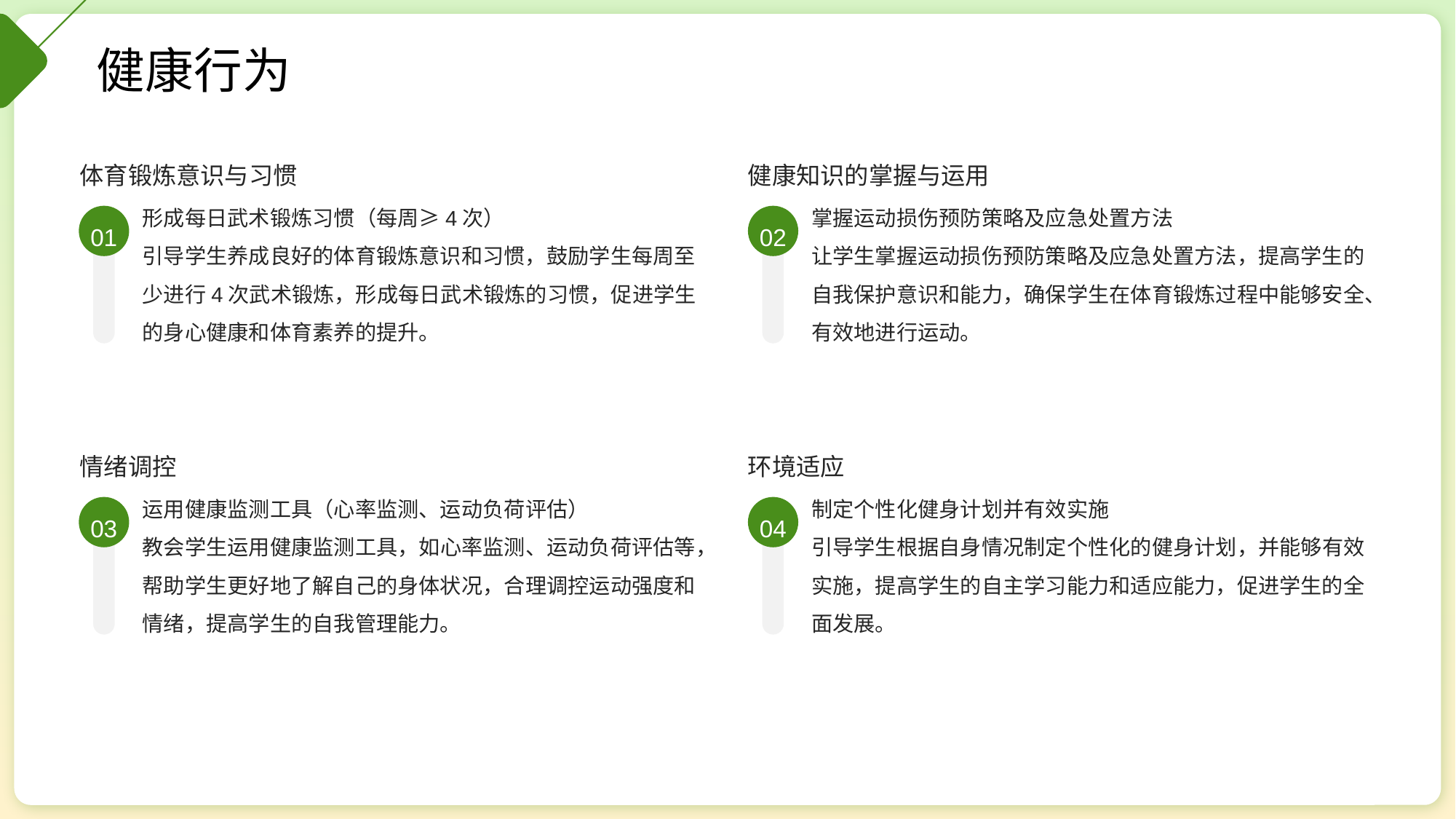

健康行为
体育锻炼意识与习惯
健康知识的掌握与运用
形成每日武术锻炼习惯（每周≥4次）
引导学生养成良好的体育锻炼意识和习惯，鼓励学生每周至少进行4次武术锻炼，形成每日武术锻炼的习惯，促进学生的身心健康和体育素养的提升。
掌握运动损伤预防策略及应急处置方法
让学生掌握运动损伤预防策略及应急处置方法，提高学生的自我保护意识和能力，确保学生在体育锻炼过程中能够安全、有效地进行运动。

01
02

情绪调控
环境适应
运用健康监测工具（心率监测、运动负荷评估）
教会学生运用健康监测工具，如心率监测、运动负荷评估等，帮助学生更好地了解自己的身体状况，合理调控运动强度和情绪，提高学生的自我管理能力。
制定个性化健身计划并有效实施
引导学生根据自身情况制定个性化的健身计划，并能够有效实施，提高学生的自主学习能力和适应能力，促进学生的全面发展。

03
04